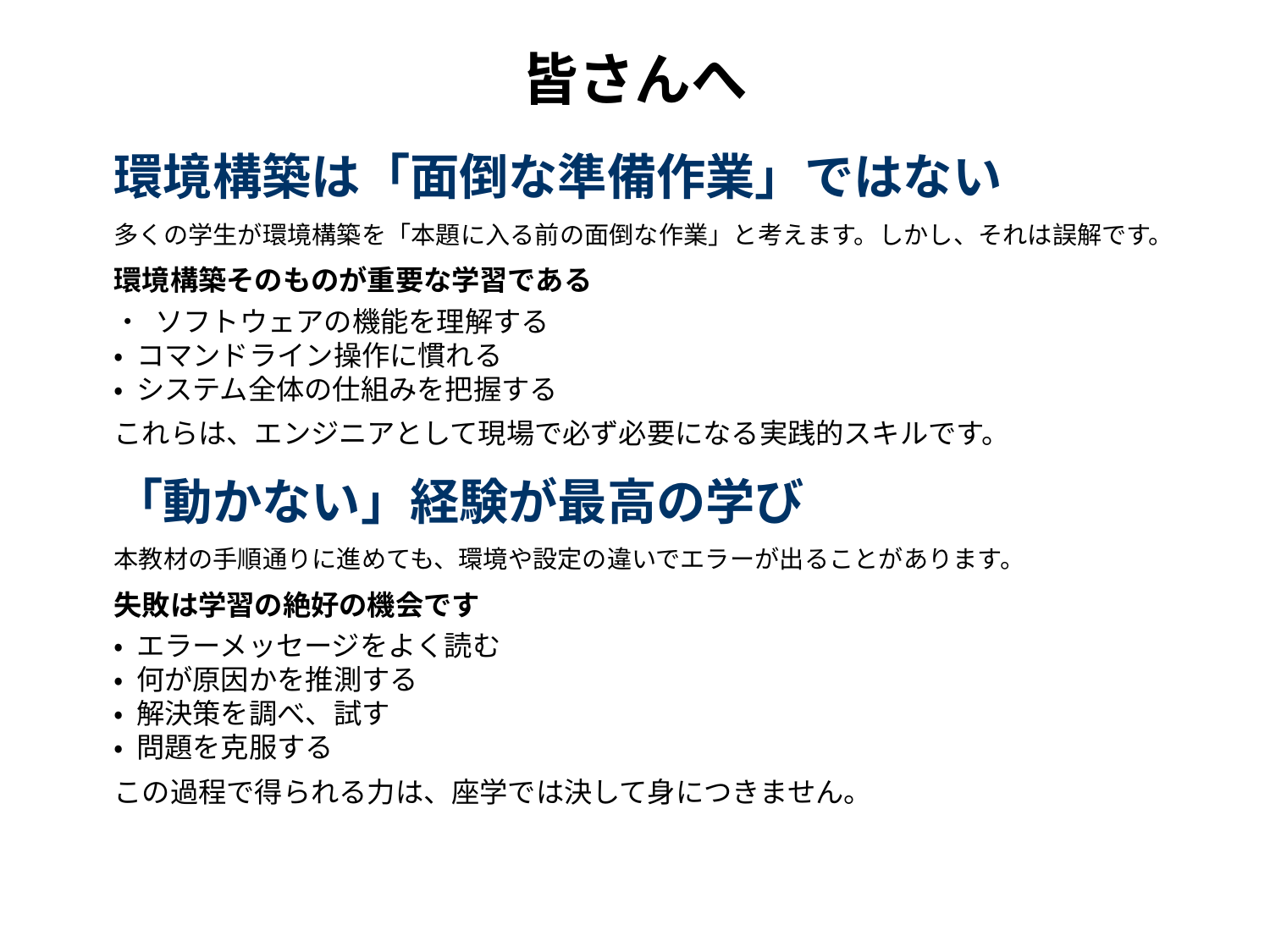

皆さんへ
環境構築は「面倒な準備作業」ではない
多くの学生が環境構築を「本題に入る前の面倒な作業」と考えます。しかし、それは誤解です。
環境構築そのものが重要な学習である
• ソフトウェアの機能を理解する
• コマンドライン操作に慣れる
• システム全体の仕組みを把握する
これらは、エンジニアとして現場で必ず必要になる実践的スキルです。
「動かない」経験が最高の学び
本教材の手順通りに進めても、環境や設定の違いでエラーが出ることがあります。
失敗は学習の絶好の機会です
• エラーメッセージをよく読む
• 何が原因かを推測する
• 解決策を調べ、試す
• 問題を克服する
この過程で得られる力は、座学では決して身につきません。